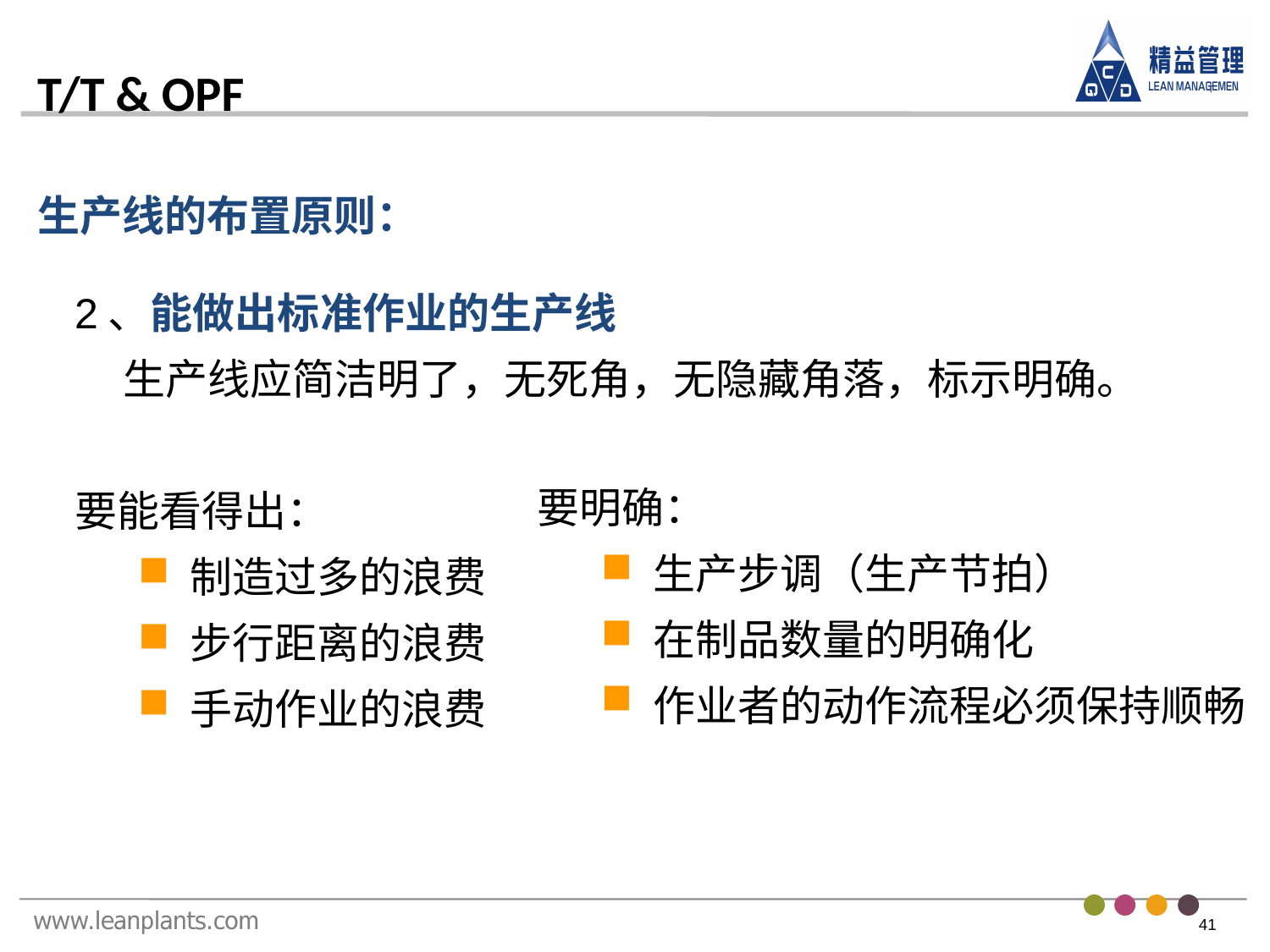

生产线的布置原则：
2、能做出标准作业的生产线
    生产线应简洁明了，无死角，无隐藏角落，标示明确。

要能看得出：
 制造过多的浪费
 步行距离的浪费
 手动作业的浪费
要明确：
 生产步调（生产节拍）
 在制品数量的明确化
 作业者的动作流程必须保持顺畅